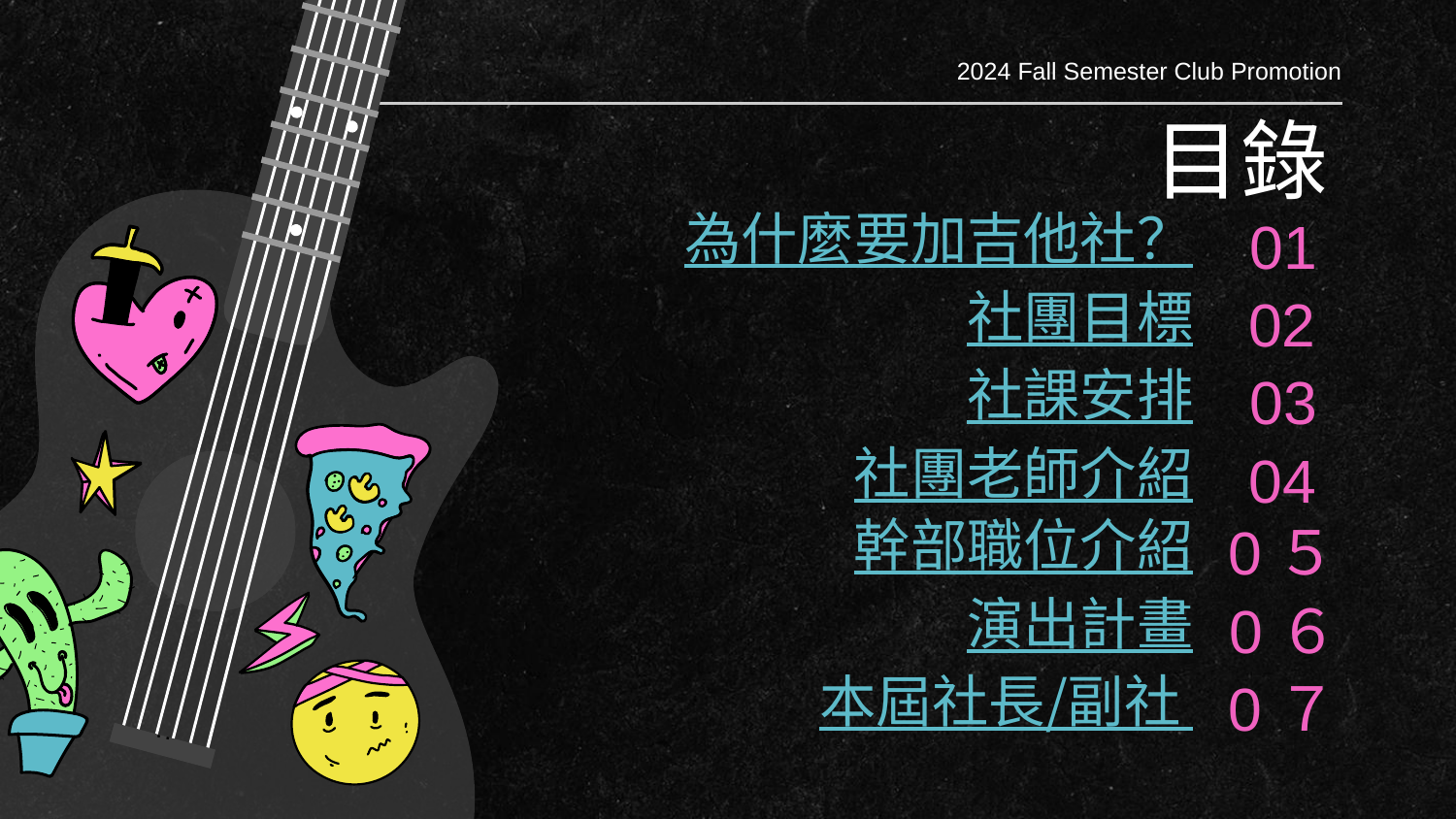

2024 Fall Semester Club Promotion
# 目錄
為什麼要加吉他社？
01

社團目標
02
社課安排
03

社團老師介紹
04

0５
幹部職位介紹

0６

演出計畫

0７
本屆社長/副社
˙˙